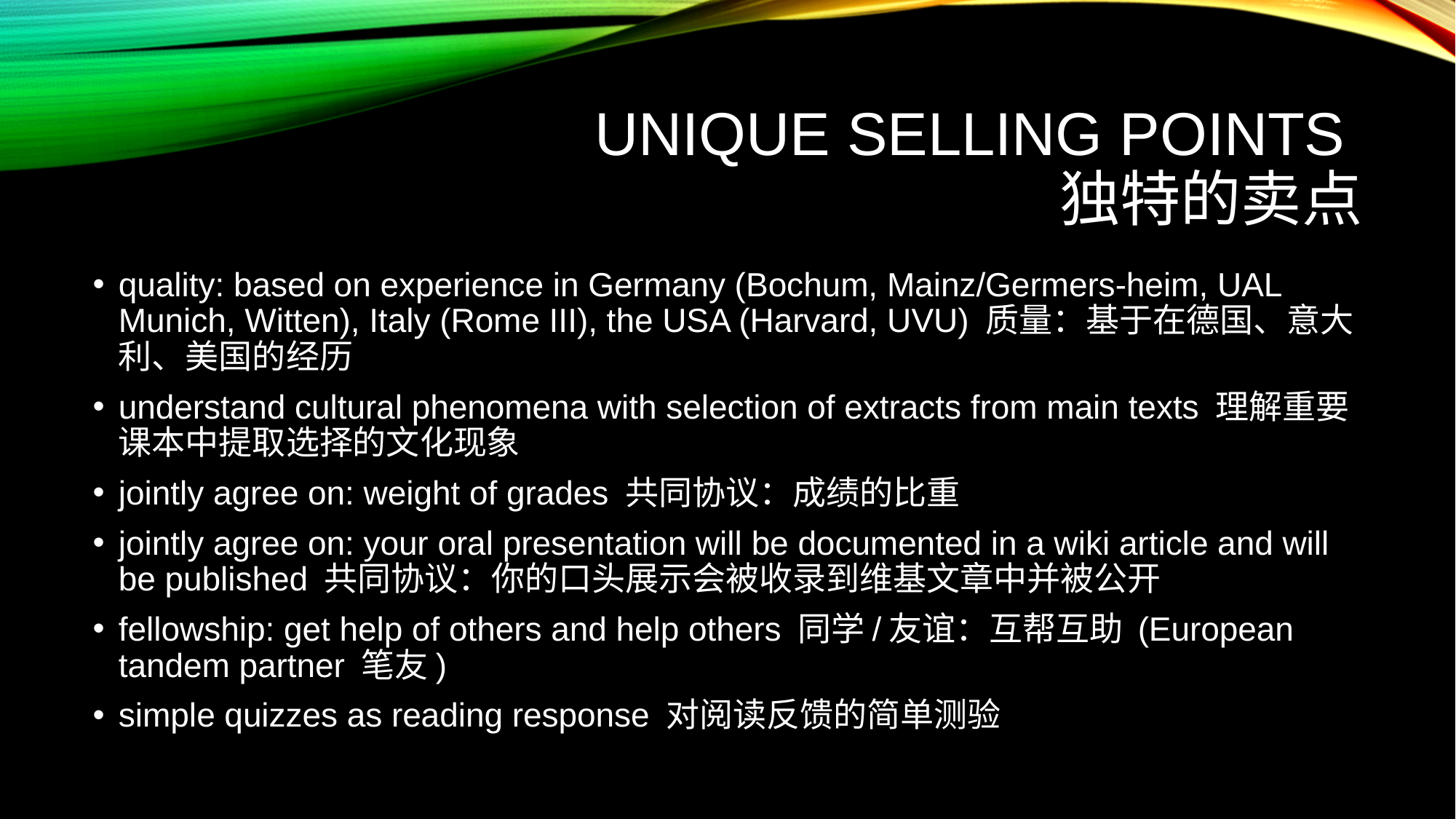

# Unique Selling Points 独特的卖点
quality: based on experience in Germany (Bochum, Mainz/Germers-heim, UAL Munich, Witten), Italy (Rome III), the USA (Harvard, UVU) 质量：基于在德国、意大利、美国的经历
understand cultural phenomena with selection of extracts from main texts 理解重要课本中提取选择的文化现象
jointly agree on: weight of grades 共同协议：成绩的比重
jointly agree on: your oral presentation will be documented in a wiki article and will be published 共同协议：你的口头展示会被收录到维基文章中并被公开
fellowship: get help of others and help others 同学/友谊：互帮互助 (European tandem partner 笔友)
simple quizzes as reading response 对阅读反馈的简单测验